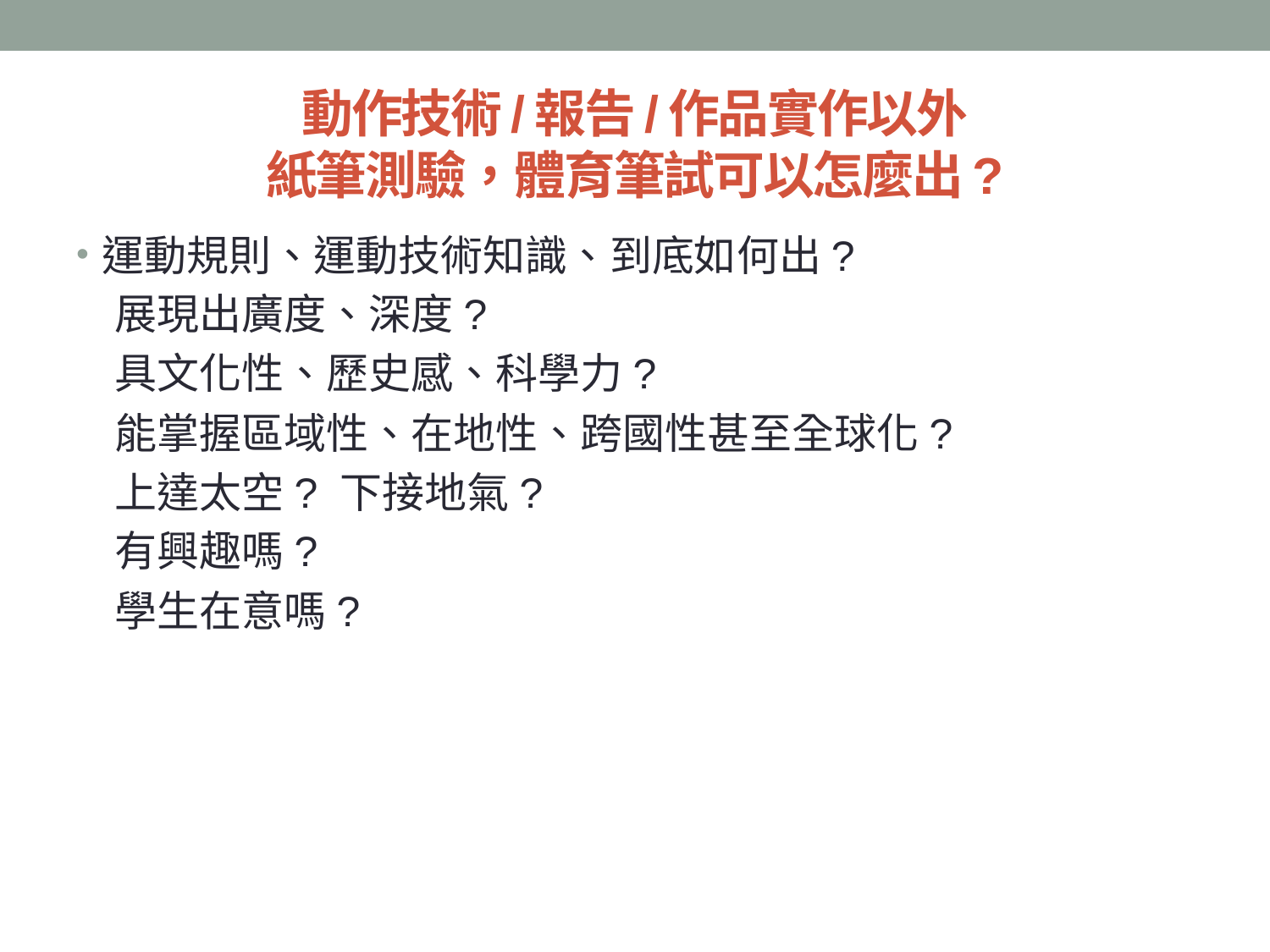

# 動作技術/報告/作品實作以外 紙筆測驗，體育筆試可以怎麼出?
運動規則、運動技術知識、到底如何出?
   展現出廣度、深度?
   具文化性、歷史感、科學力?
   能掌握區域性、在地性、跨國性甚至全球化?
   上達太空? 下接地氣?
   有興趣嗎?
   學生在意嗎?